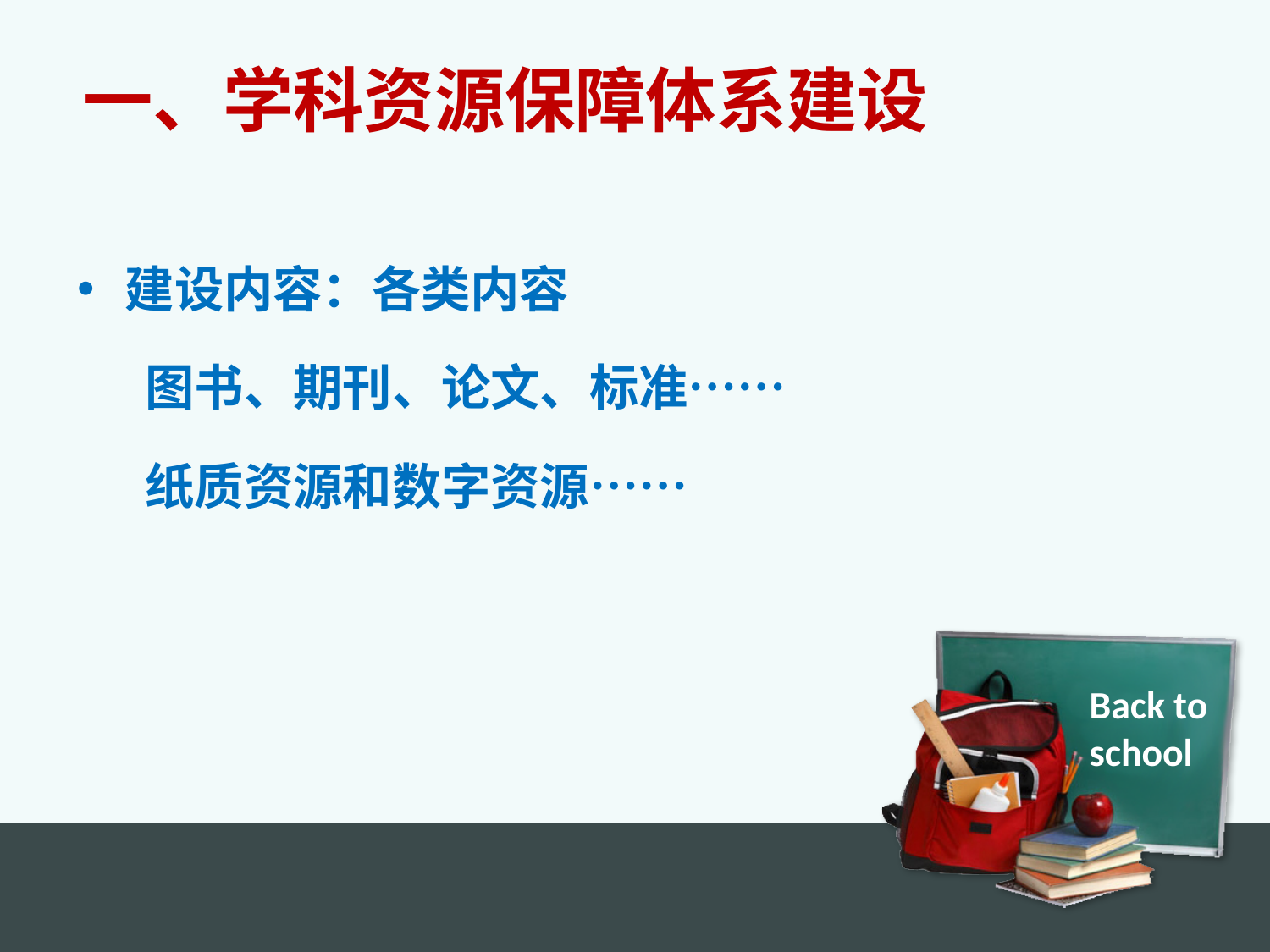

一、学科资源保障体系建设

建设内容：各类内容
     图书、期刊、论文、标准……
     纸质资源和数字资源……
Back to
school